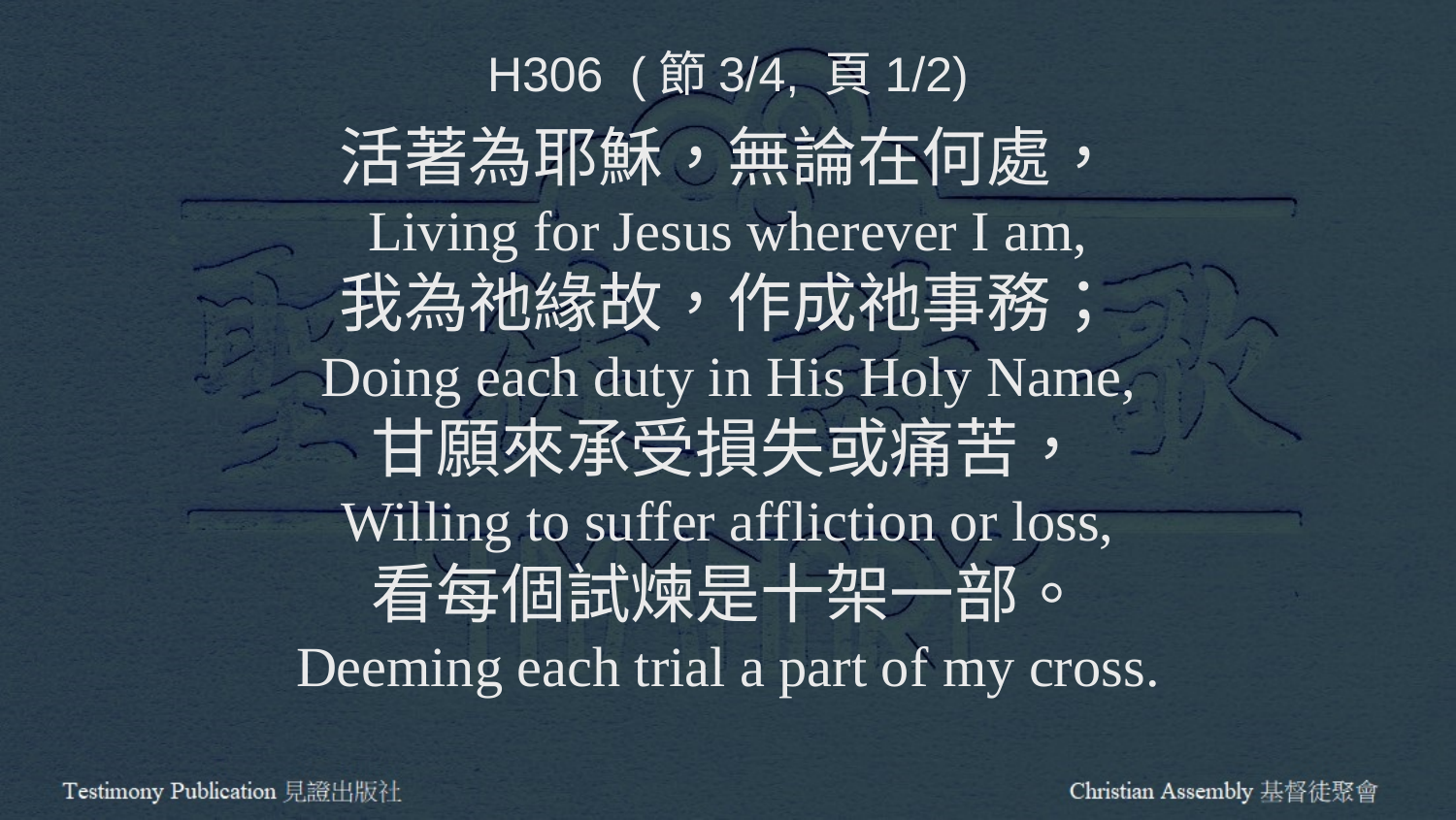

H306  (節3/4, 頁1/2)
活著為耶穌，無論在何處，
Living for Jesus wherever I am,
我為祂緣故，作成祂事務；
Doing each duty in His Holy Name,
甘願來承受損失或痛苦，
Willing to suffer affliction or loss,
看每個試煉是十架一部。
Deeming each trial a part of my cross.